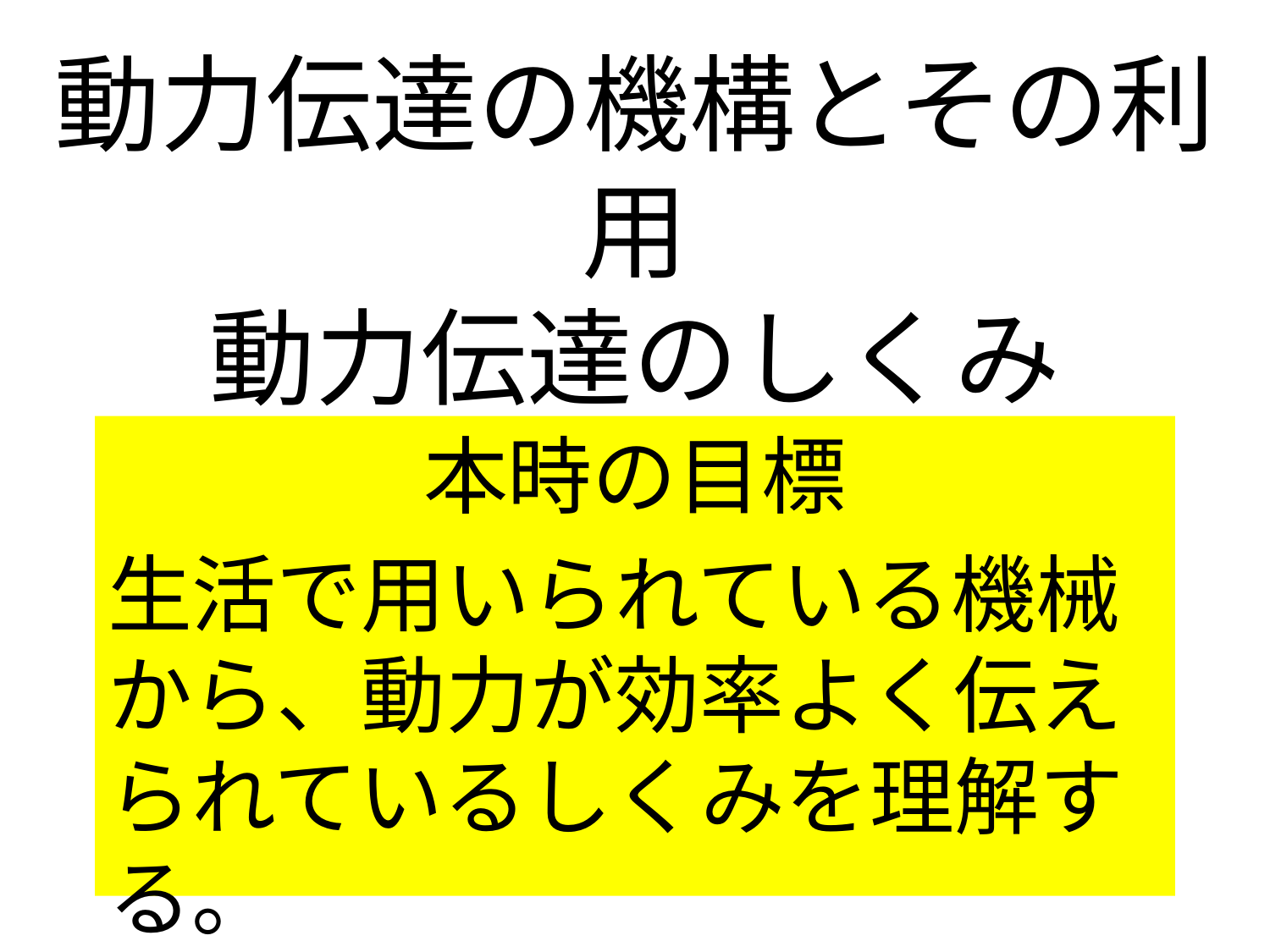

# 動力伝達の機構とその利用 動力伝達のしくみ
本時の目標
生活で用いられている機械から、動力が効率よく伝えられているしくみを理解する。